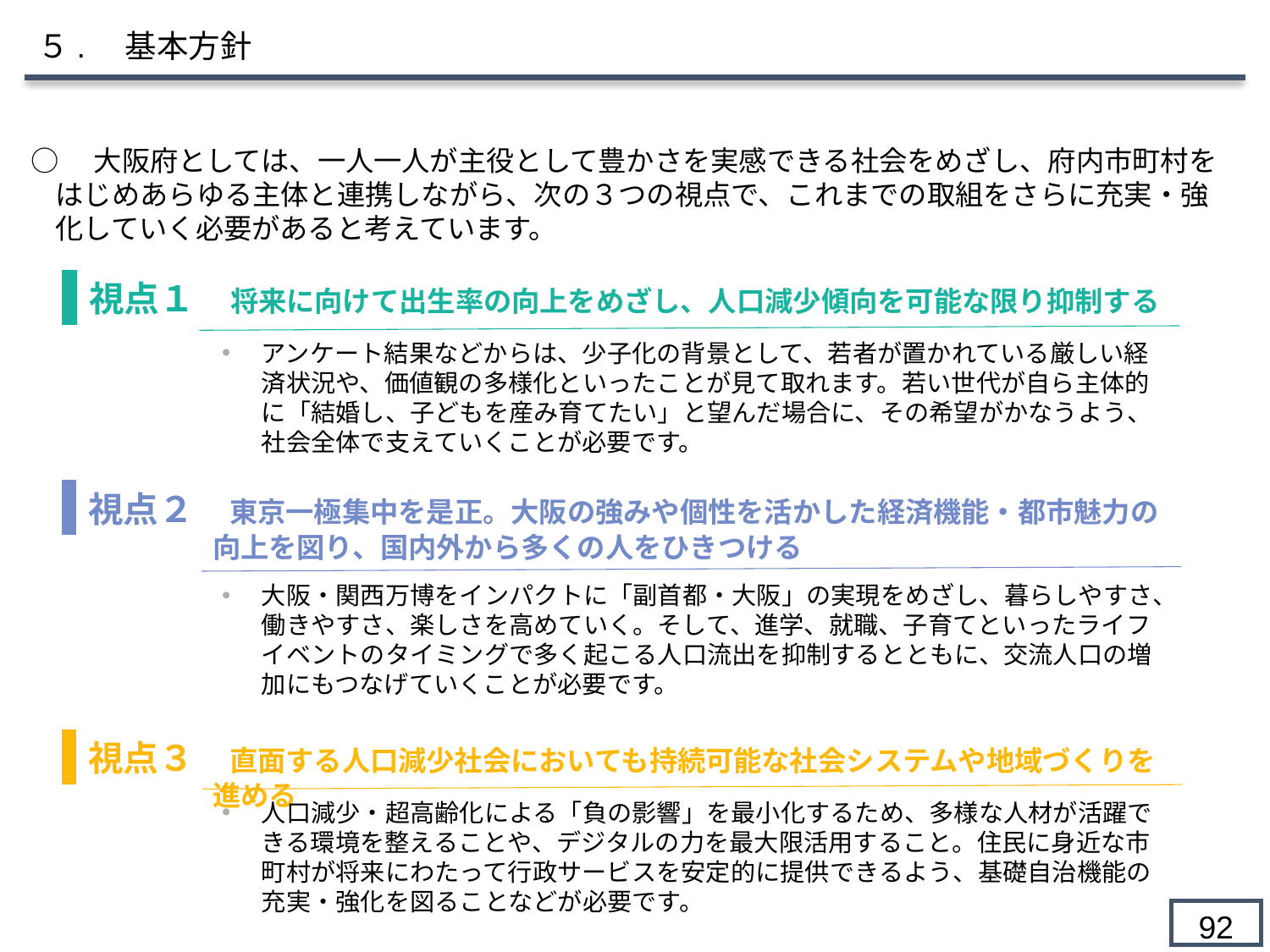

５.　基本方針
○　大阪府としては、一人一人が主役として豊かさを実感できる社会をめざし、府内市町村をはじめあらゆる主体と連携しながら、次の３つの視点で、これまでの取組をさらに充実・強化していく必要があると考えています。
視点１　将来に向けて出生率の向上をめざし、人口減少傾向を可能な限り抑制する
アンケート結果などからは、少子化の背景として、若者が置かれている厳しい経済状況や、価値観の多様化といったことが見て取れます。若い世代が自ら主体的に「結婚し、子どもを産み育てたい」と望んだ場合に、その希望がかなうよう、社会全体で支えていくことが必要です。
視点２　東京一極集中を是正。大阪の強みや個性を活かした経済機能・都市魅力の向上を図り、国内外から多くの人をひきつける
大阪・関西万博をインパクトに「副首都・大阪」の実現をめざし、暮らしやすさ、働きやすさ、楽しさを高めていく。そして、進学、就職、子育てといったライフイベントのタイミングで多く起こる人口流出を抑制するとともに、交流人口の増加にもつなげていくことが必要です。
視点３　直面する人口減少社会においても持続可能な社会システムや地域づくりを進める
人口減少・超高齢化による「負の影響」を最小化するため、多様な人材が活躍できる環境を整えることや、デジタルの力を最大限活用すること。住民に身近な市町村が将来にわたって行政サービスを安定的に提供できるよう、基礎自治機能の充実・強化を図ることなどが必要です。
92